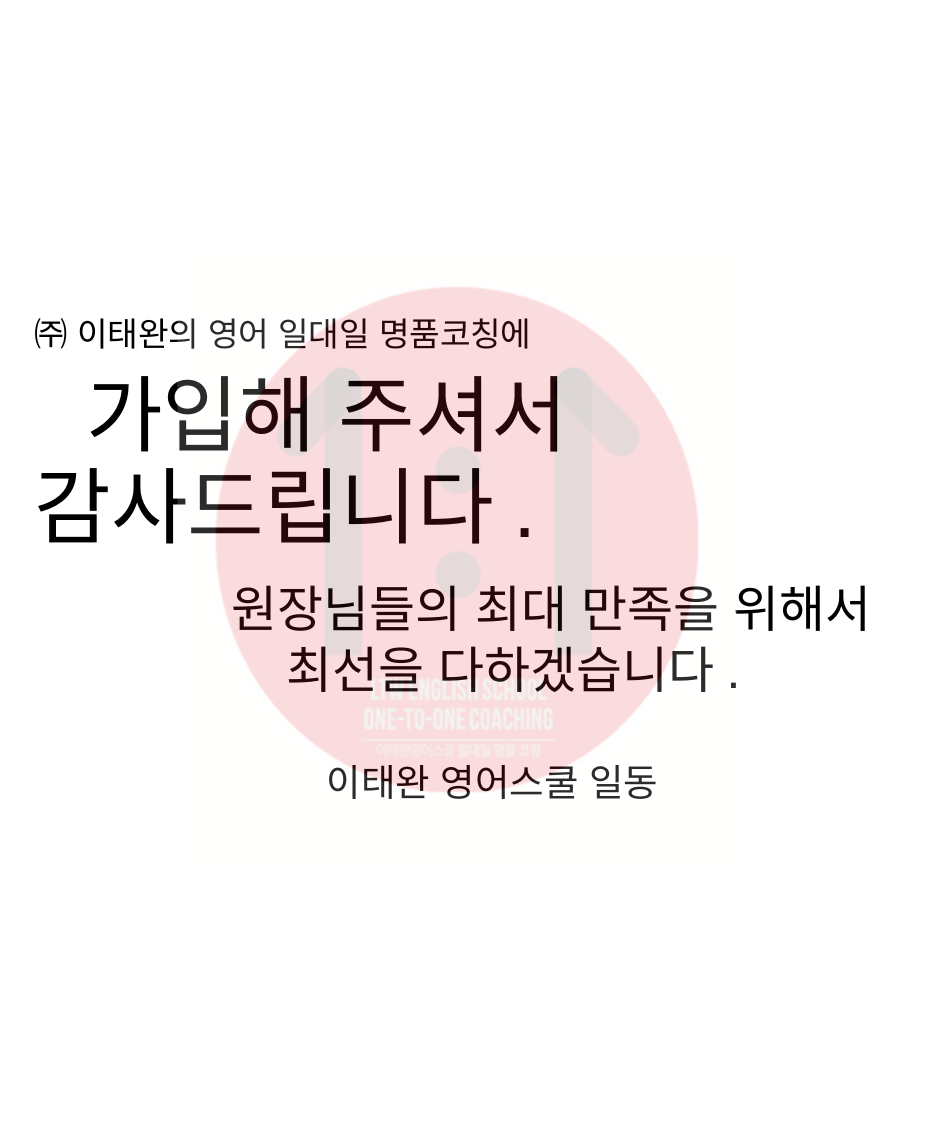

# ㈜ 이태완의 영어 일대일 명품코칭에 가입해 주셔서 감사드립니다. 원장님들의 최대 만족을 위해서 최선을 다하겠습니다. 이태완 영어스쿨 일동